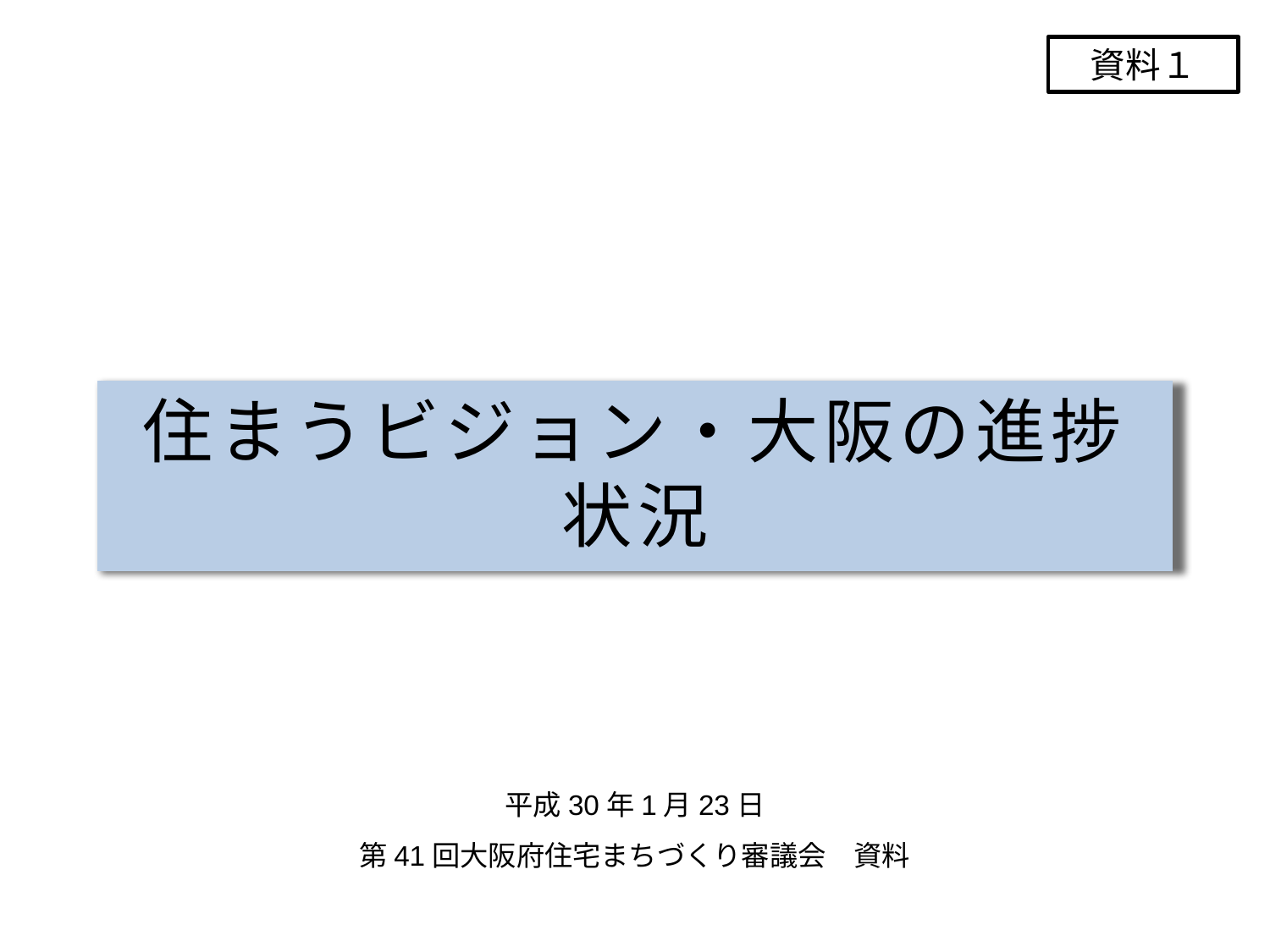

資料１

住まうビジョン・大阪の進捗状況
平成30年1月23日
第41回大阪府住宅まちづくり審議会　資料